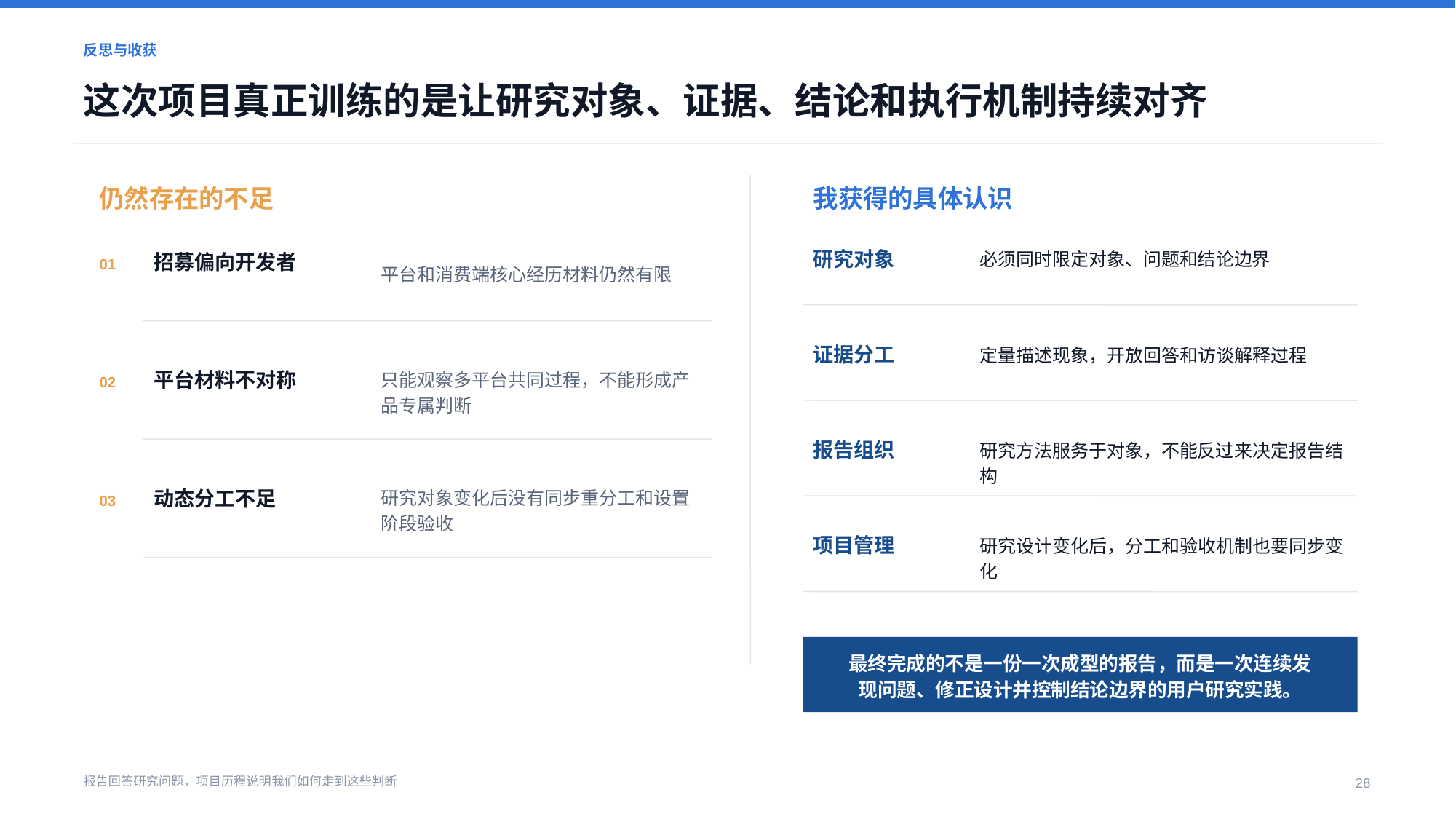

反思与收获
这次项目真正训练的是让研究对象、证据、结论和执行机制持续对齐

仍然存在的不足

我获得的具体认识
招募偏向开发者
平台和消费端核心经历材料仍然有限
研究对象
必须同时限定对象、问题和结论边界
01

证据分工
定量描述现象，开放回答和访谈解释过程
平台材料不对称
只能观察多平台共同过程，不能形成产品专属判断
02

报告组织
研究方法服务于对象，不能反过来决定报告结构

动态分工不足
研究对象变化后没有同步重分工和设置阶段验收
03

项目管理
研究设计变化后，分工和验收机制也要同步变化

最终完成的不是一份一次成型的报告，而是一次连续发现问题、修正设计并控制结论边界的用户研究实践。
报告回答研究问题，项目历程说明我们如何走到这些判断
28